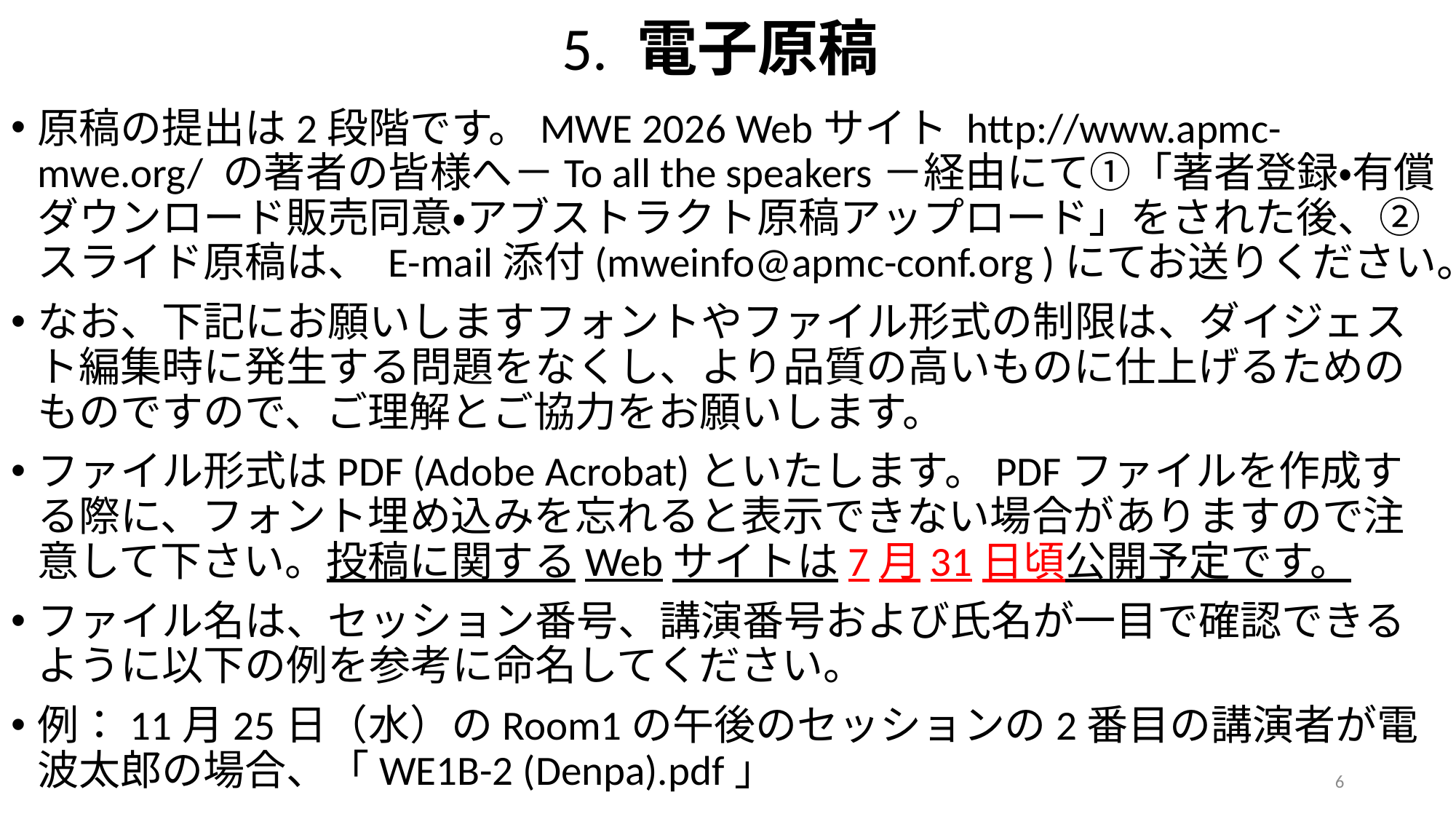

# 5. 電子原稿
原稿の提出は2段階です。MWE 2026 Webサイト http://www.apmc-mwe.org/ の著者の皆様へ－To all the speakers－経由にて①「著者登録・有償ダウンロード販売同意・アブストラクト原稿アップロード」をされた後、②スライド原稿は、 E-mail添付(mweinfo@apmc-conf.org )にてお送りください。
なお、下記にお願いしますフォントやファイル形式の制限は、ダイジェスト編集時に発生する問題をなくし、より品質の高いものに仕上げるためのものですので、ご理解とご協力をお願いします。
ファイル形式はPDF (Adobe Acrobat)といたします。PDFファイルを作成する際に、フォント埋め込みを忘れると表示できない場合がありますので注意して下さい。投稿に関するWebサイトは7月31日頃公開予定です。
ファイル名は、セッション番号、講演番号および氏名が一目で確認できるように以下の例を参考に命名してください。
例：11月25日（水）のRoom1の午後のセッションの2番目の講演者が電波太郎の場合、「WE1B-2 (Denpa).pdf」
6